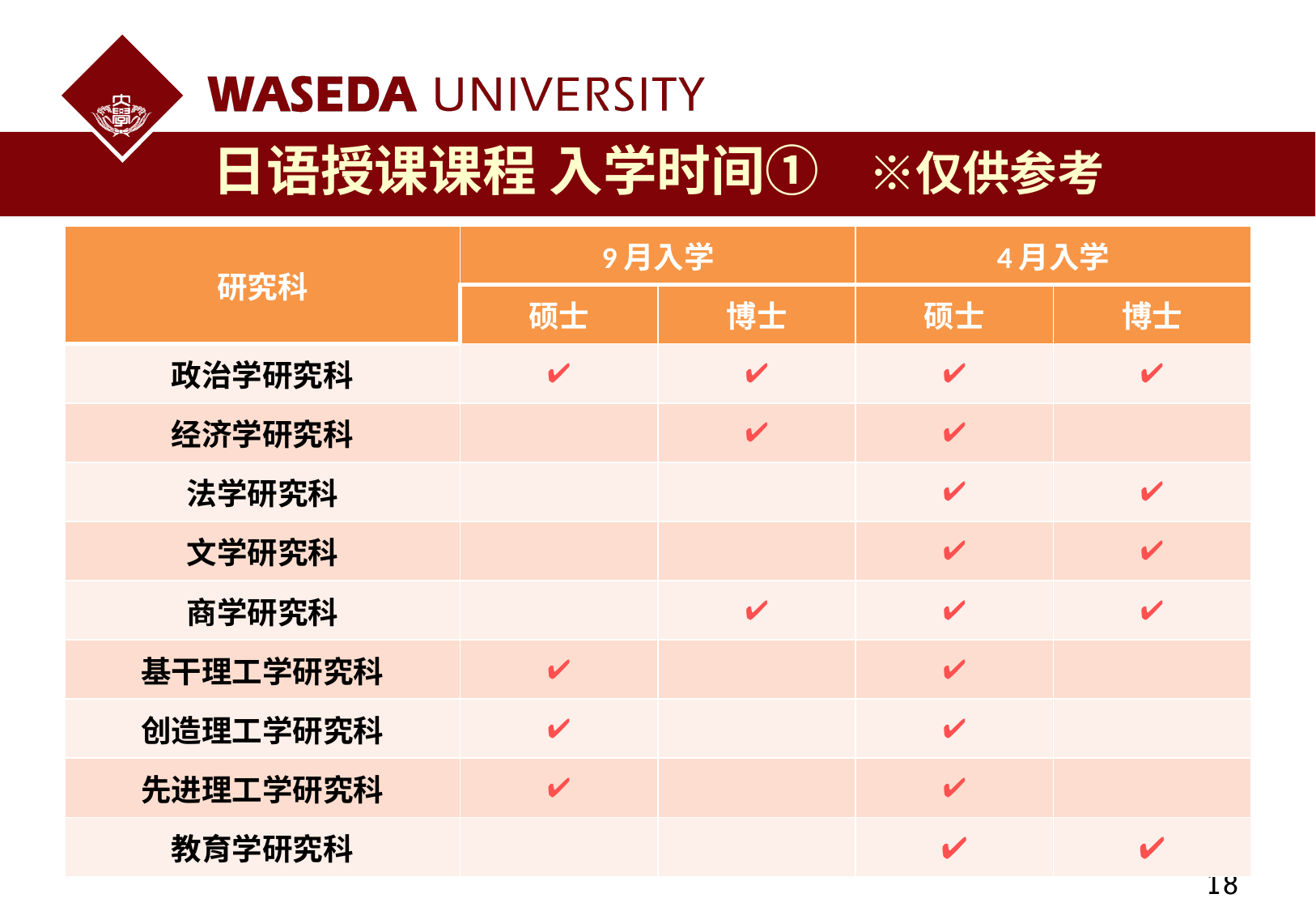

日语授课课程 入学时间①    ※仅供参考
| 研究科 | 9月入学 |  | 4月入学 |  |
| --- | --- | --- | --- | --- |
|  | 硕士 | 博士 | 硕士 | 博士 |
| 政治学研究科 | ✔ | ✔ | ✔ | ✔ |
| 经济学研究科 |  | ✔ | ✔ |  |
| 法学研究科 |  |  | ✔ | ✔ |
| 文学研究科 |  |  | ✔ | ✔ |
| 商学研究科 |  | ✔ | ✔ | ✔ |
| 基干理工学研究科 | ✔ |  | ✔ |  |
| 创造理工学研究科 | ✔ |  | ✔ |  |
| 先进理工学研究科 | ✔ |  | ✔ |  |
| 教育学研究科 |  |  | ✔ | ✔ |